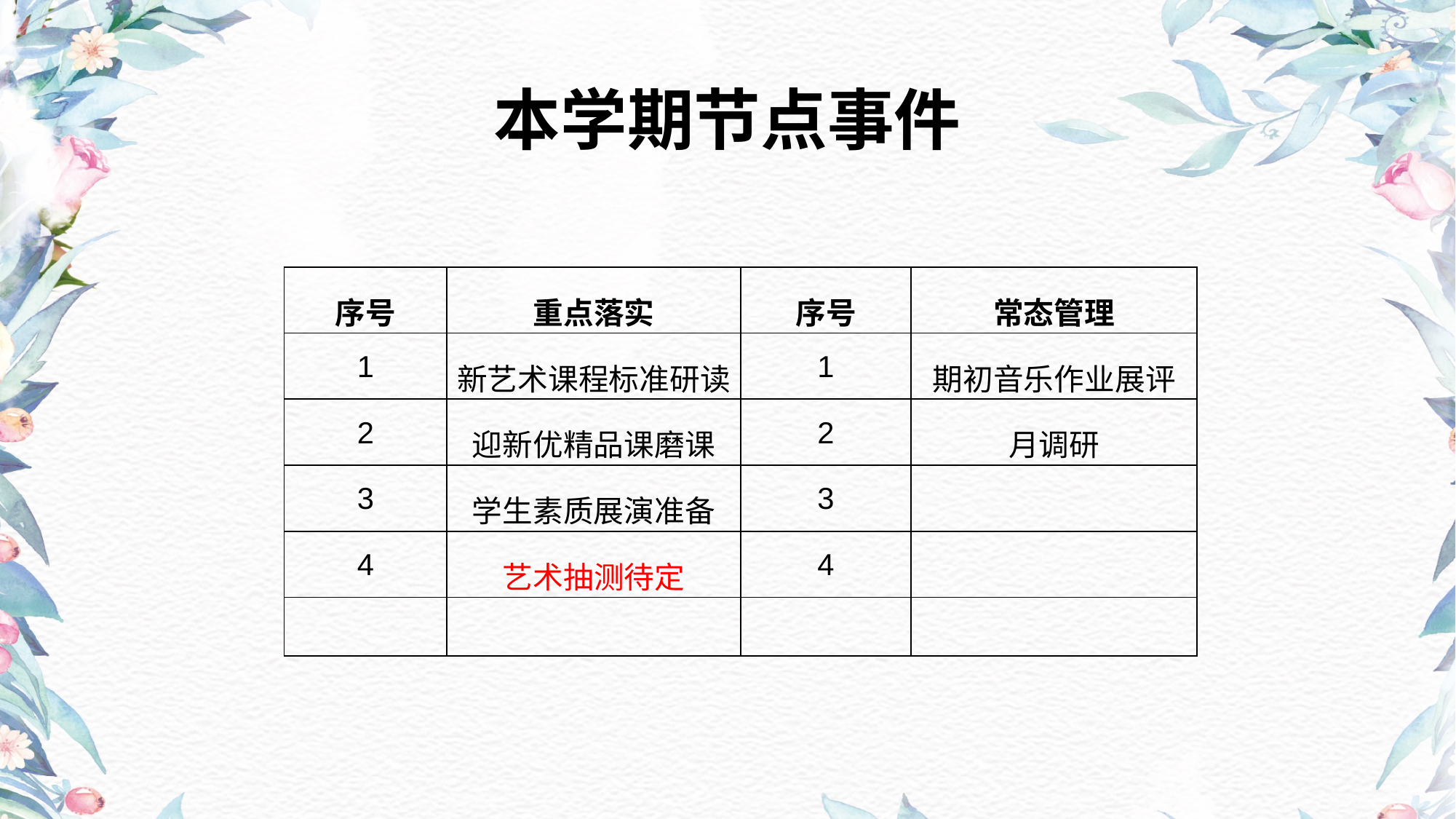

# 本学期节点事件
| 序号 | 重点落实 | 序号 | 常态管理 |
| --- | --- | --- | --- |
| 1 | 新艺术课程标准研读 | 1 | 期初音乐作业展评 |
| 2 | 迎新优精品课磨课 | 2 | 月调研 |
| 3 | 学生素质展演准备 | 3 |  |
| 4 | 艺术抽测待定 | 4 |  |
|  |  |  |  |